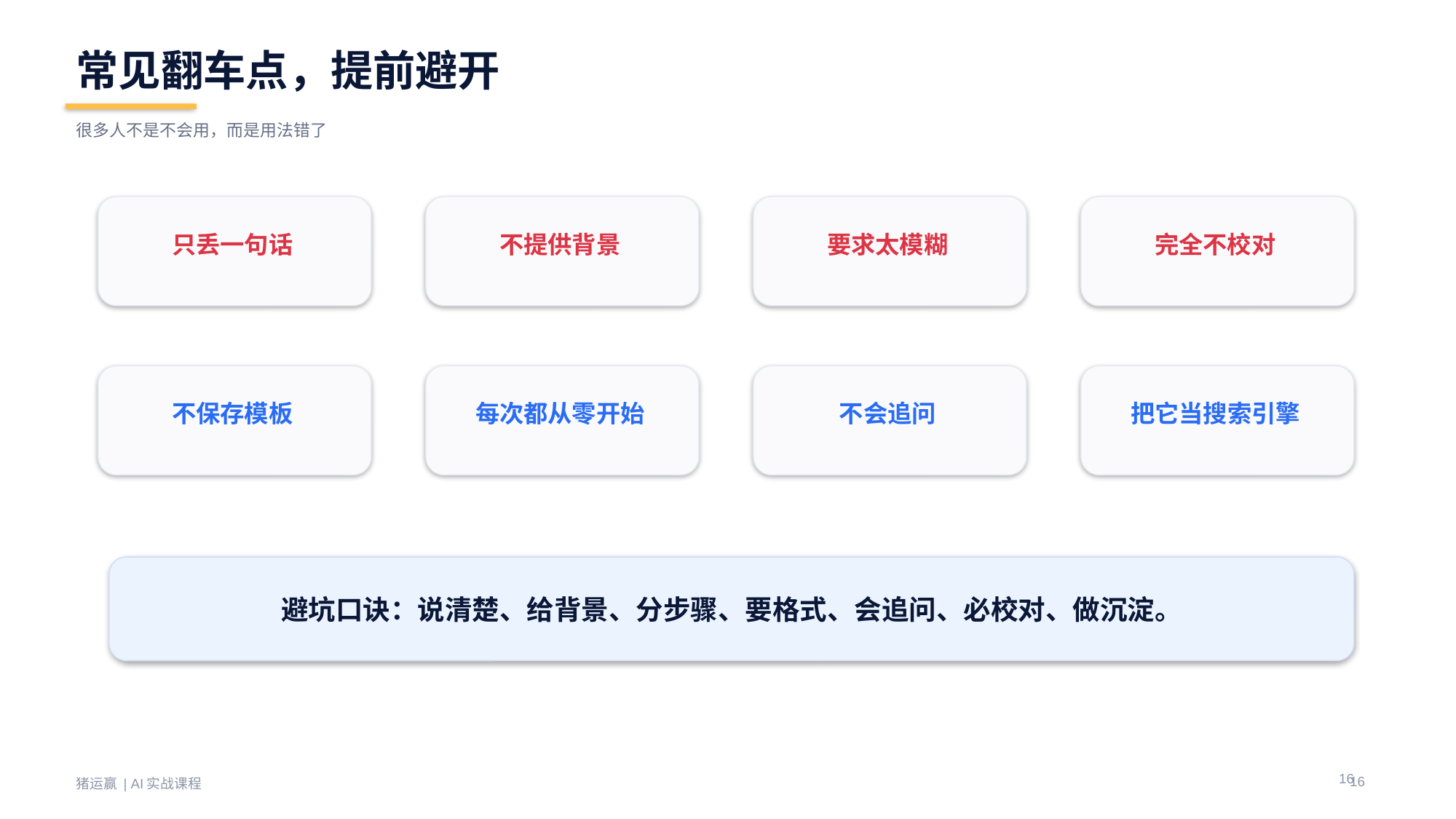

常见翻车点，提前避开

很多人不是不会用，而是用法错了

只丢一句话
不提供背景
要求太模糊
完全不校对

不保存模板
每次都从零开始
不会追问
把它当搜索引擎

避坑口诀：说清楚、给背景、分步骤、要格式、会追问、必校对、做沉淀。
16
16
猪运赢 | AI实战课程